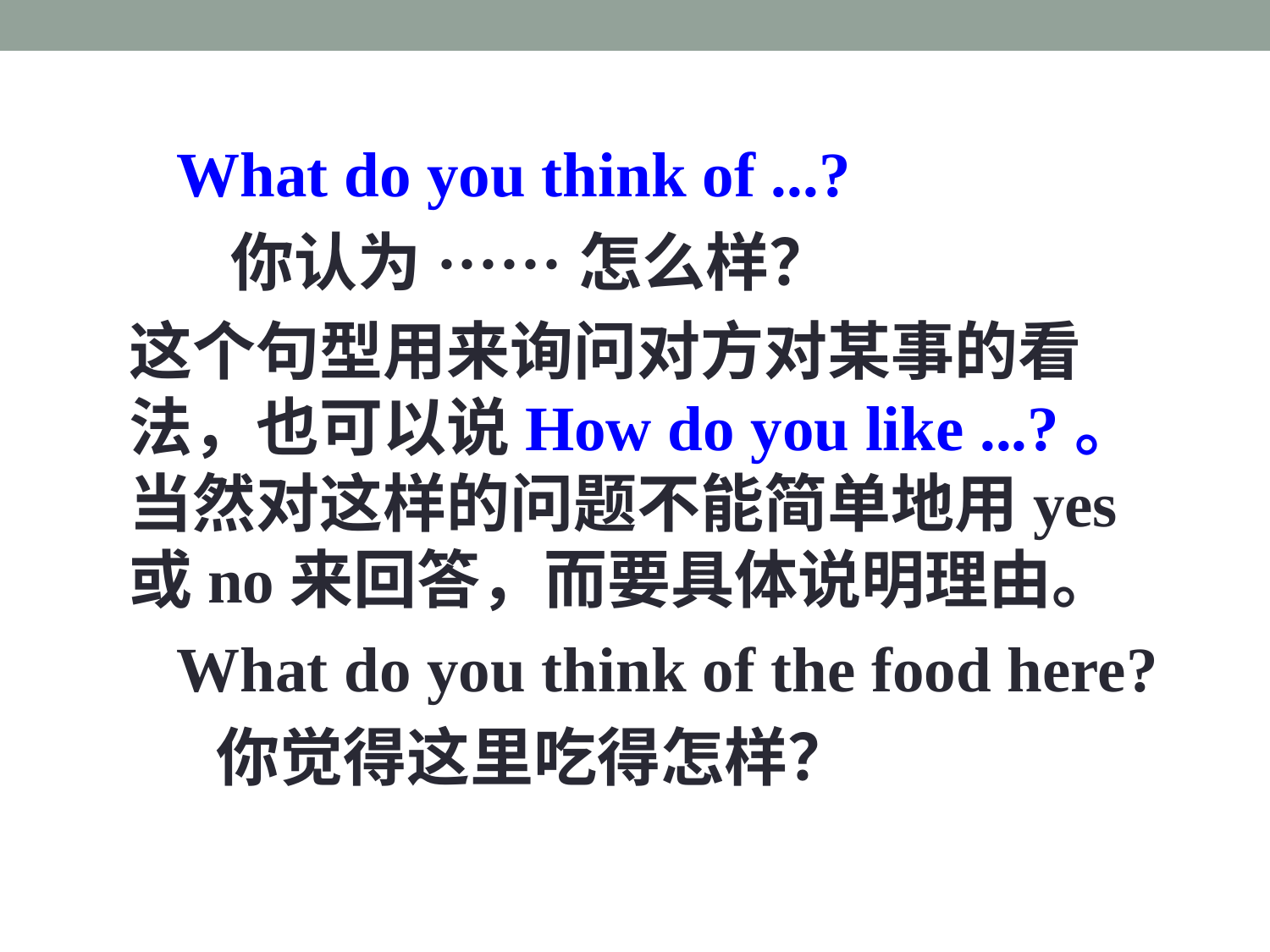

What do you think of ...?
      你认为······怎么样？
这个句型用来询问对方对某事的看法，也可以说How do you like ...?。当然对这样的问题不能简单地用yes或no来回答，而要具体说明理由。
   What do you think of the food here?
     你觉得这里吃得怎样？